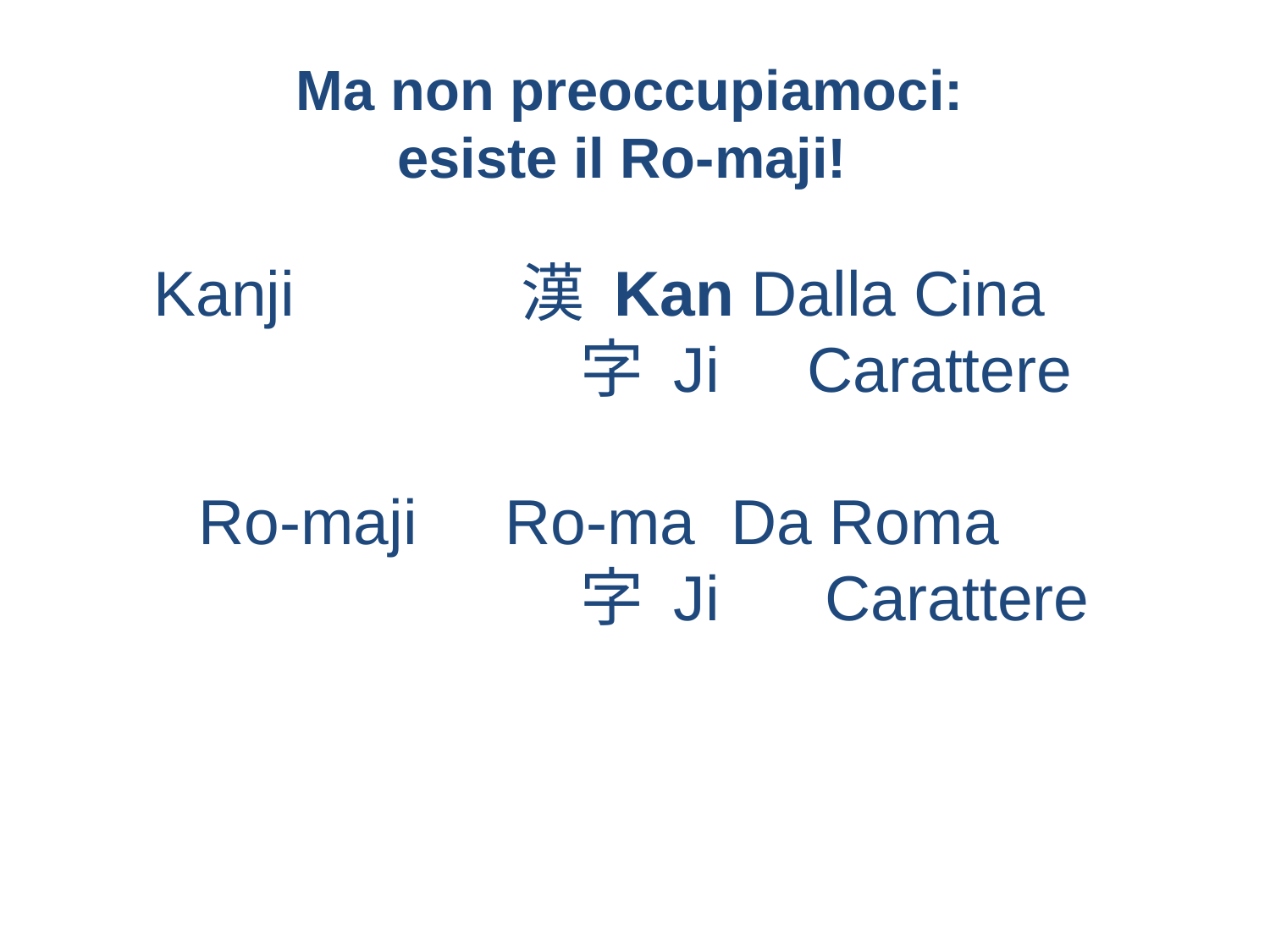

# Ma non preoccupiamoci: esiste il Ro-maji!
Kanji            漢 Kan Dalla Cina
                      字 Ji     Carattere

Ro-maji     Ro-ma  Da Roma
                       字 Ji      Carattere

Ro-maji : Caratteri Romani
 il nostro alfabeto